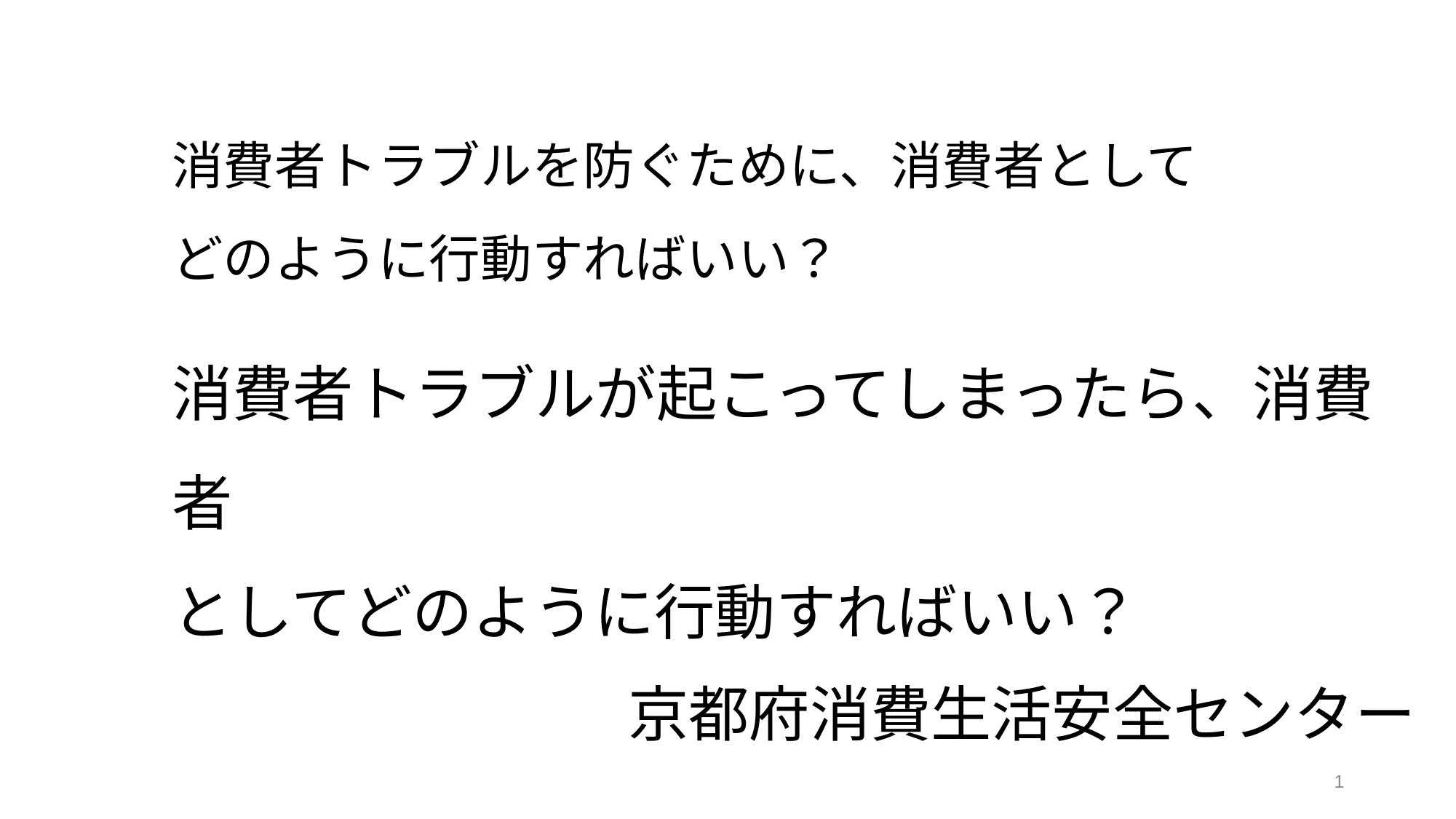

消費者トラブルを防ぐために、消費者として
どのように行動すればいい？
消費者トラブルが起こってしまったら、消費者
としてどのように行動すればいい？
京都府消費生活安全センター

1